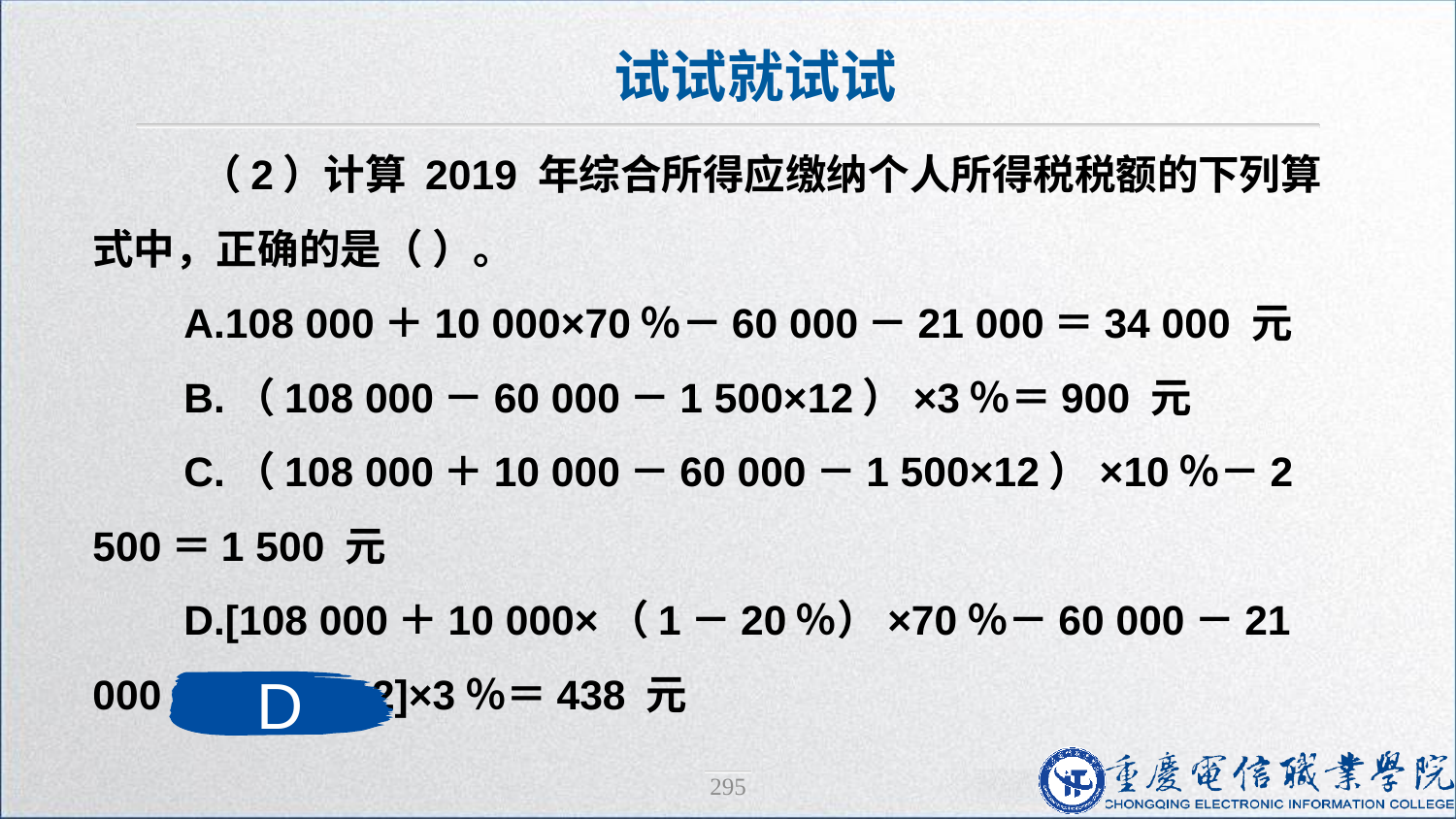

试试就试试
  （2）计算 2019 年综合所得应缴纳个人所得税税额的下列算式中，正确的是（ ）。
 A.108 000＋10 000×70％－60 000－21 000＝34 000 元
 B.（108 000－60 000－1 500×12）×3％＝900 元
 C.（108 000＋10 000－60 000－1 500×12）×10％－2 500＝1 500 元
 D.[108 000＋10 000×（1－20％）×70％－60 000－21 000－1 500×12]×3％＝438 元

D
295